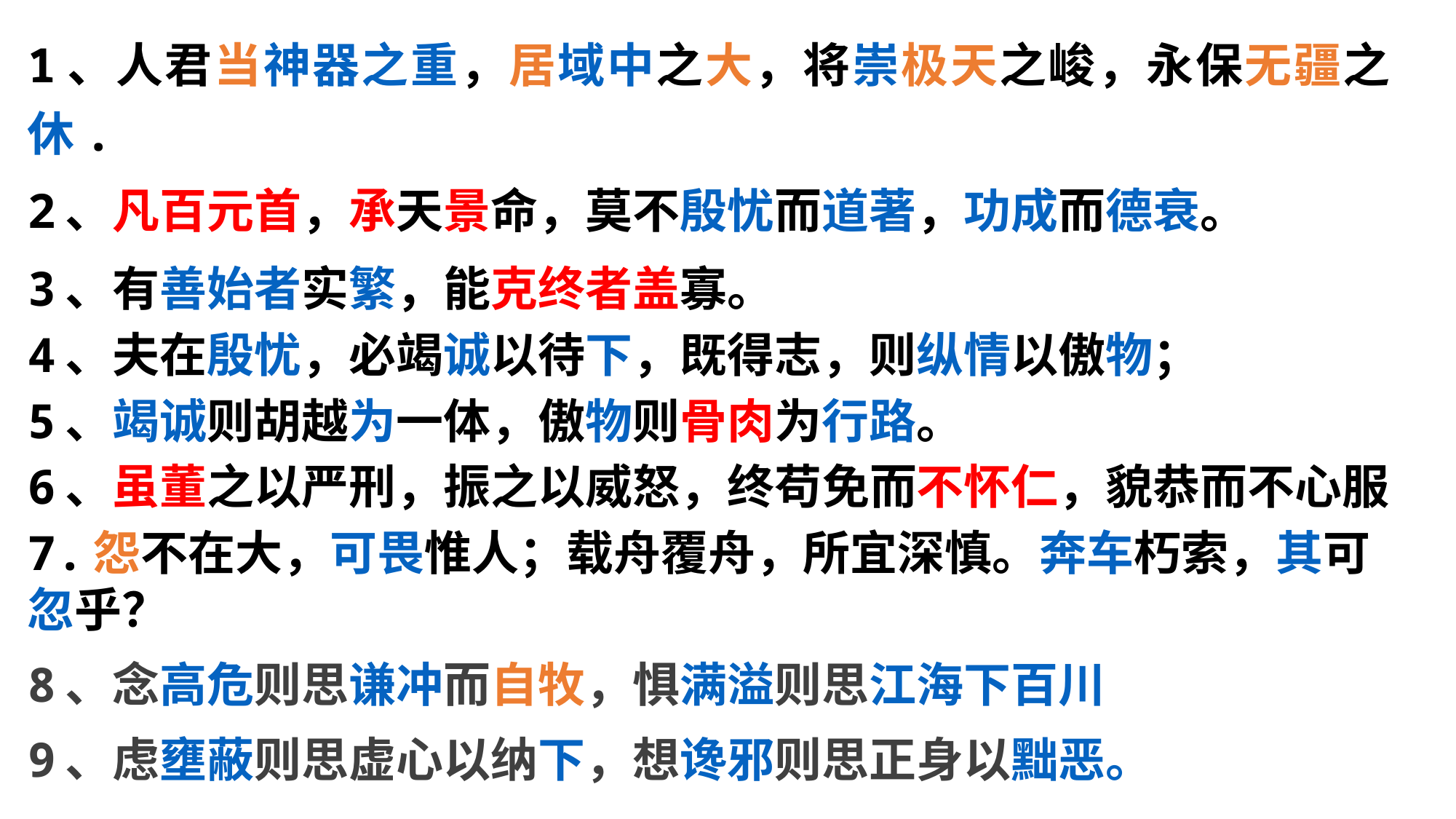

1、人君当神器之重，居域中之大，将崇极天之峻，永保无疆之休.
2、凡百元首，承天景命，莫不殷忧而道著，功成而德衰。
3、有善始者实繁，能克终者盖寡。
4、夫在殷忧，必竭诚以待下，既得志，则纵情以傲物；
5、竭诚则胡越为一体，傲物则骨肉为行路。
6、虽董之以严刑，振之以威怒，终苟免而不怀仁，貌恭而不心服
7.怨不在大，可畏惟人；载舟覆舟，所宜深慎。奔车朽索，其可忽乎？
8、念高危则思谦冲而自牧，惧满溢则思江海下百川
9、虑壅蔽则思虚心以纳下，想谗邪则思正身以黜恶。